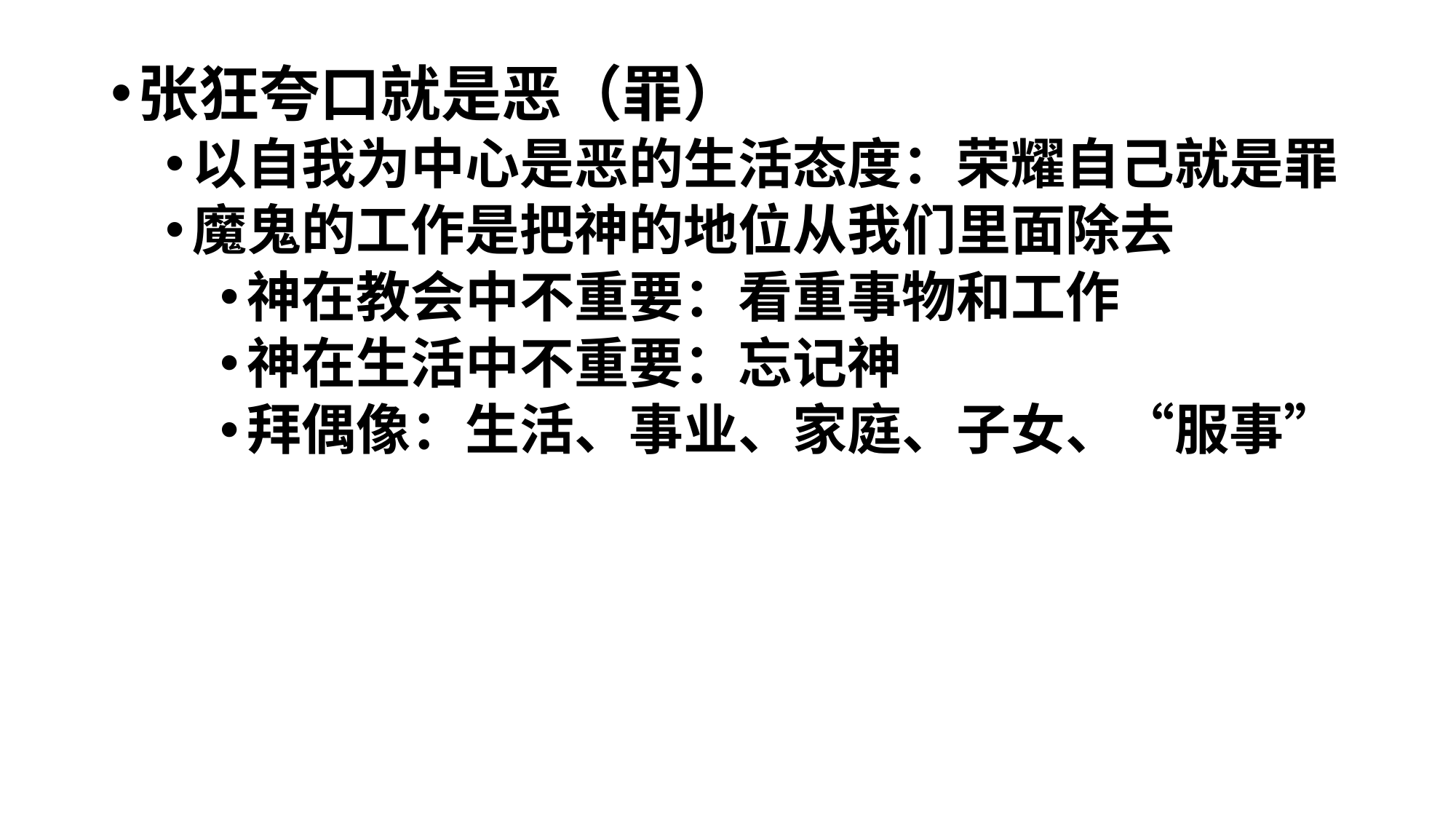

张狂夸口就是恶（罪）
以自我为中心是恶的生活态度：荣耀自己就是罪
魔鬼的工作是把神的地位从我们里面除去
神在教会中不重要：看重事物和工作
神在生活中不重要：忘记神
拜偶像：生活、事业、家庭、子女、“服事”